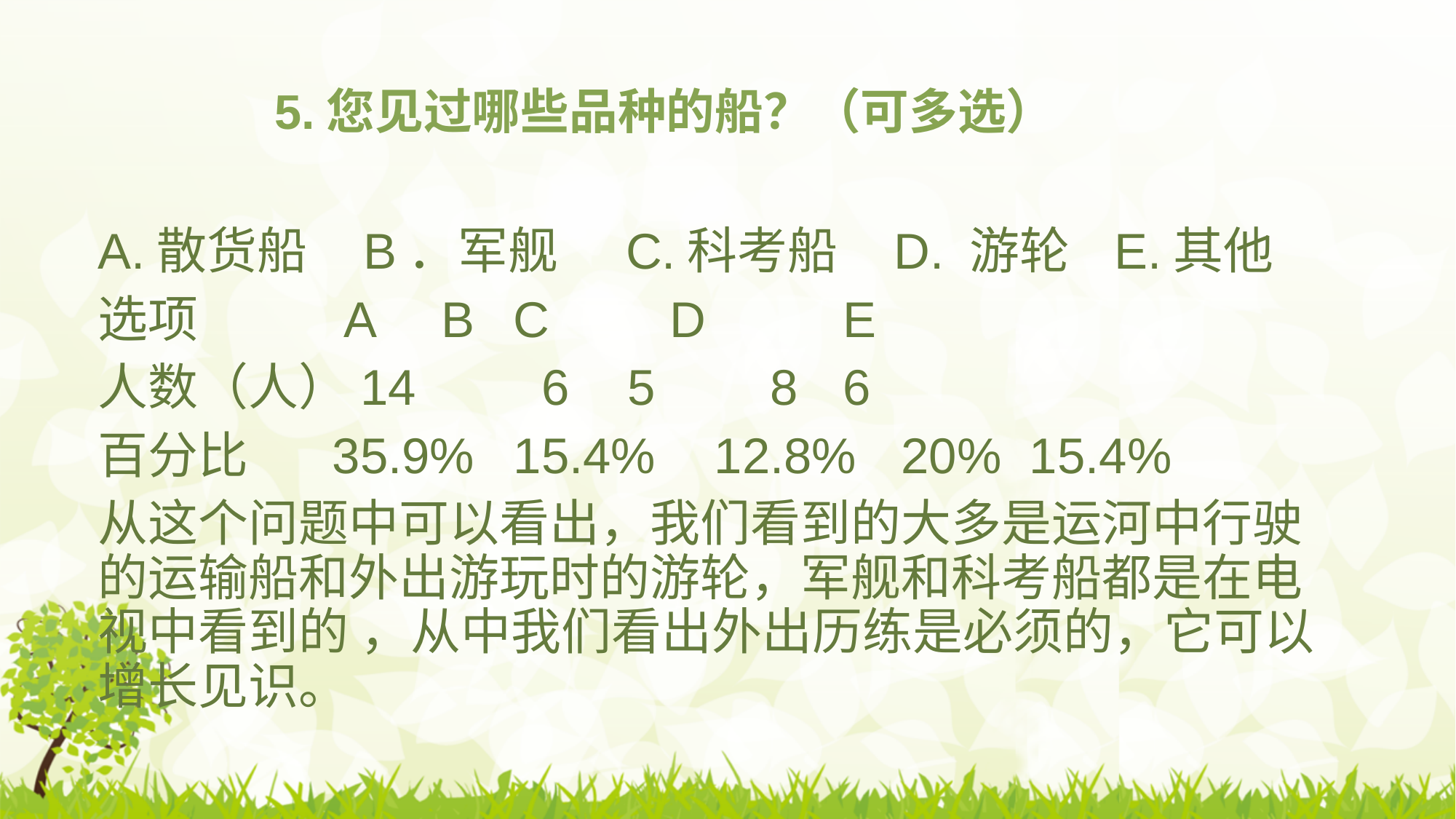

# 5.您见过哪些品种的船？（可多选）

A.散货船    B．军舰     C.科考船    D. 游轮   E.其他
选项	   A	   B 	 C	     D	   E
人数（人）14	   6	  5	     8	   6
百分比	  35.9%	 15.4%	 12.8%	20%	  15.4%
从这个问题中可以看出，我们看到的大多是运河中行驶的运输船和外出游玩时的游轮，军舰和科考船都是在电视中看到的 ，从中我们看出外出历练是必须的，它可以增长见识。